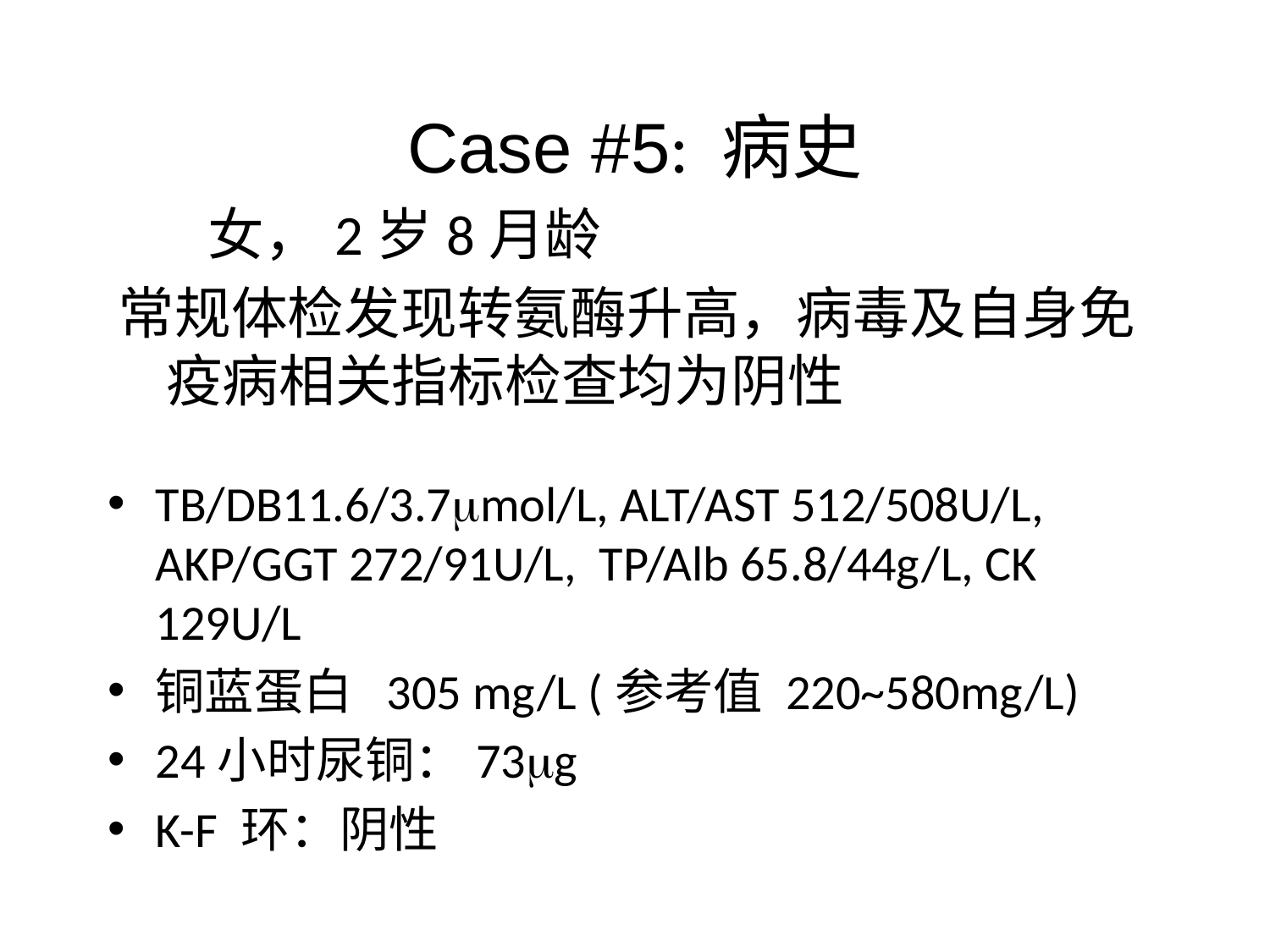

Case #5: 病史
      女，2岁8月龄
常规体检发现转氨酶升高，病毒及自身免疫病相关指标检查均为阴性
TB/DB11.6/3.7μmol/L, ALT/AST 512/508U/L, AKP/GGT 272/91U/L,  TP/Alb 65.8/44g/L, CK 129U/L
铜蓝蛋白  305 mg/L (参考值 220~580mg/L)
24小时尿铜：73μg
K-F 环：阴性